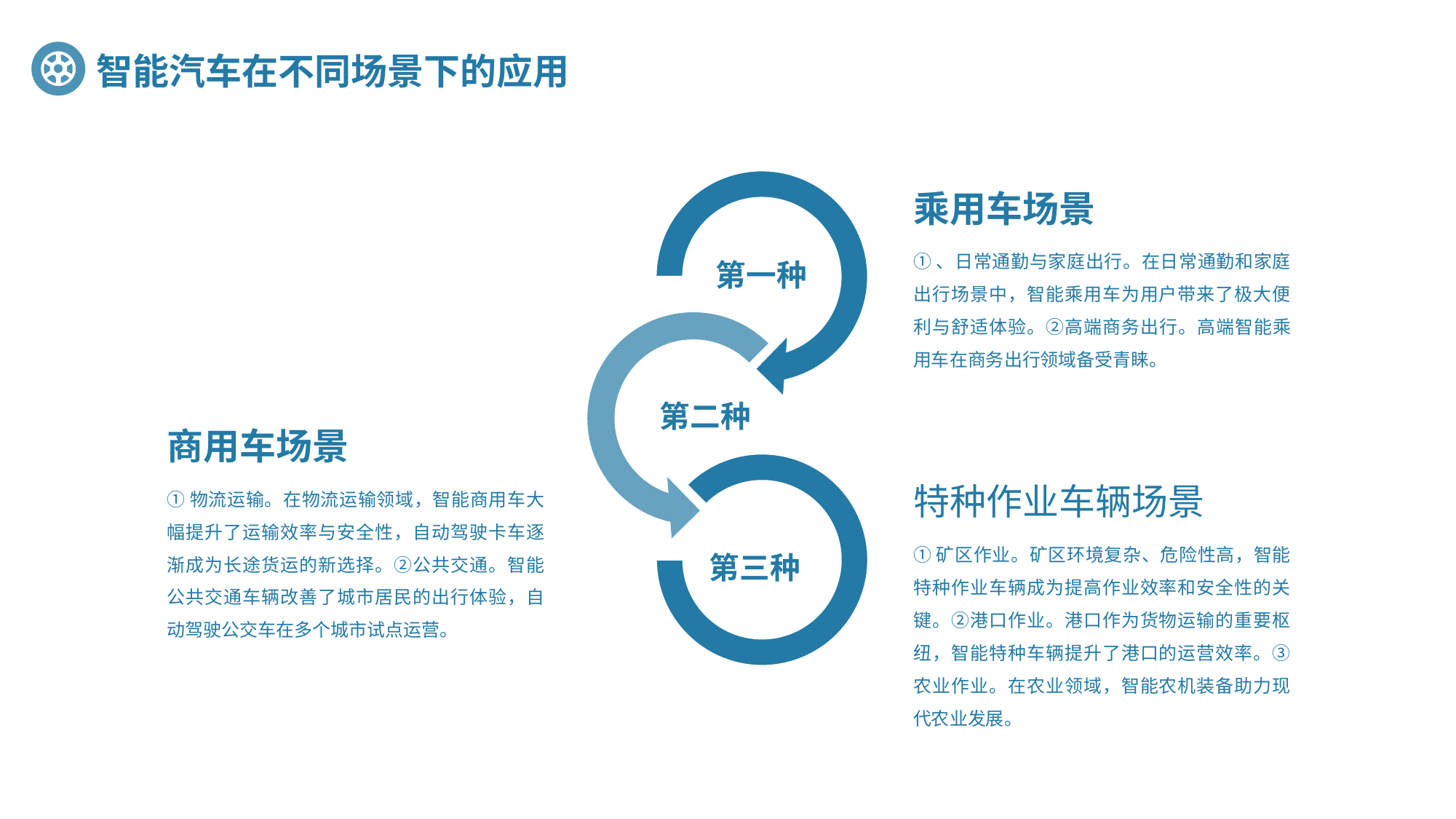

智能汽车在不同场景下的应用

乘用车场景
①、日常通勤与家庭出行。在日常通勤和家庭出行场景中，智能乘用车为用户带来了极大便利与舒适体验。②高端商务出行。高端智能乘用车在商务出行领域备受青睐。
第一种

第二种
商用车场景

①物流运输。在物流运输领域，智能商用车大幅提升了运输效率与安全性，自动驾驶卡车逐渐成为长途货运的新选择。②公共交通。智能公共交通车辆改善了城市居民的出行体验，自动驾驶公交车在多个城市试点运营。
特种作业车辆场景
①矿区作业。矿区环境复杂、危险性高，智能特种作业车辆成为提高作业效率和安全性的关键。②港口作业。港口作为货物运输的重要枢纽，智能特种车辆提升了港口的运营效率。③农业作业。在农业领域，智能农机装备助力现代农业发展。
第三种